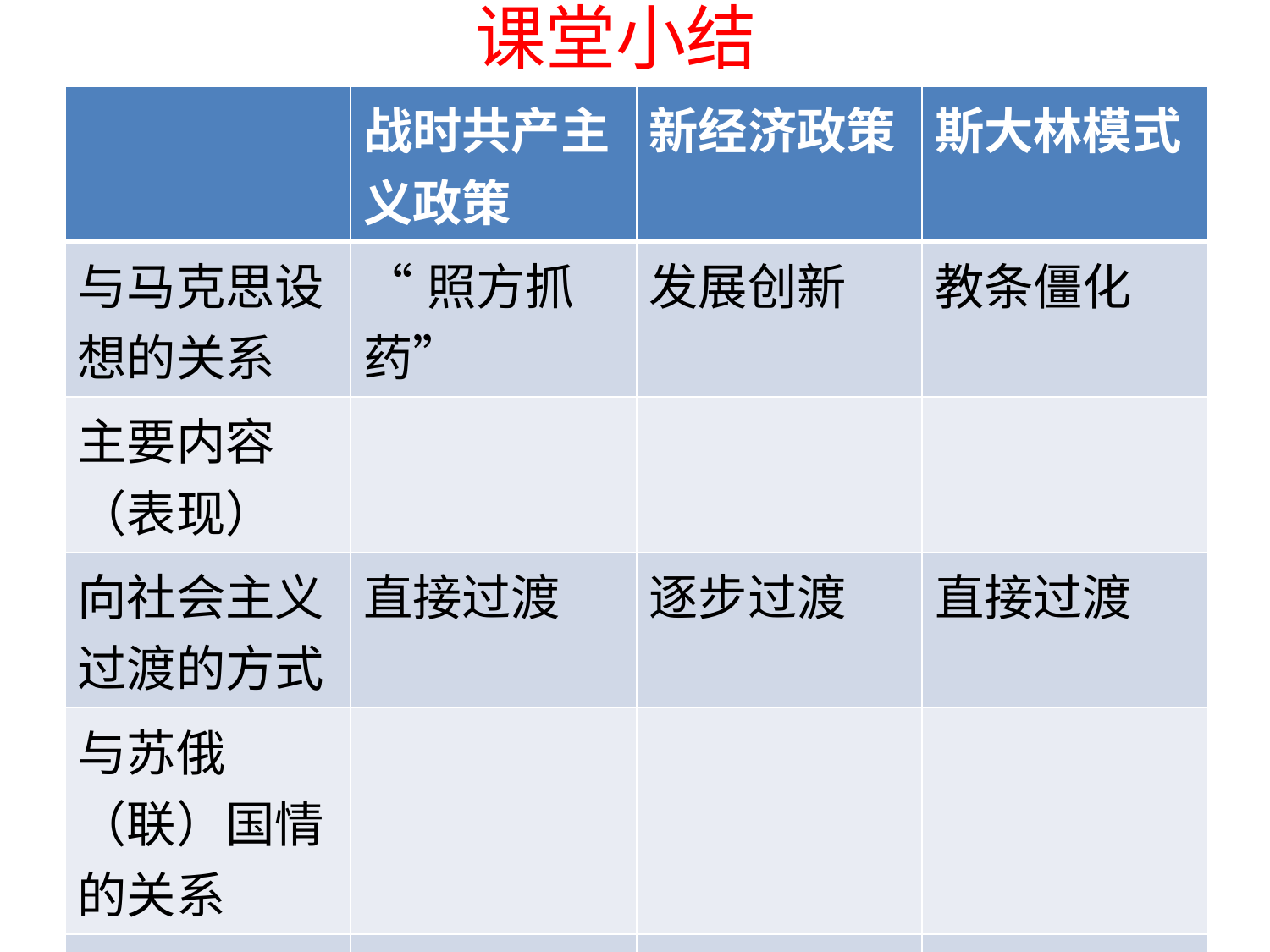

# 课堂小结
|  | 战时共产主义政策 | 新经济政策 | 斯大林模式 |
| --- | --- | --- | --- |
| 与马克思设想的关系 | “照方抓药” | 发展创新 | 教条僵化 |
| 主要内容（表现） |  |  |  |
| 向社会主义过渡的方式 | 直接过渡 | 逐步过渡 | 直接过渡 |
| 与苏俄（联）国情的关系 |  |  |  |
| 历史影响 |  |  |  |